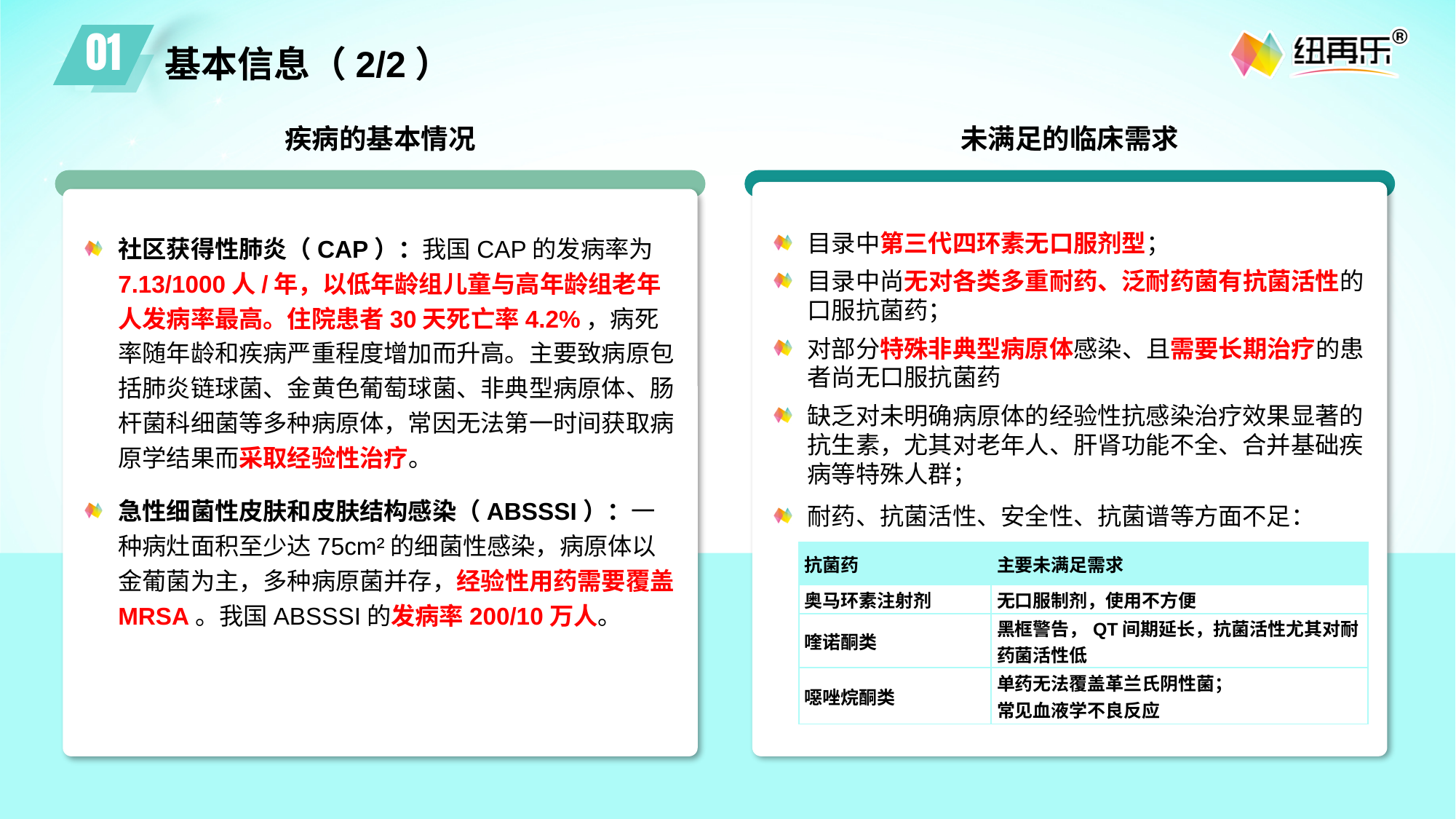

01

基本信息（2/2）
疾病的基本情况

社区获得性肺炎（CAP）：我国CAP的发病率为7.13/1000人/年，以低年龄组儿童与高年龄组老年人发病率最高。住院患者30天死亡率4.2%，病死率随年龄和疾病严重程度增加而升高。主要致病原包括肺炎链球菌、金黄色葡萄球菌、非典型病原体、肠杆菌科细菌等多种病原体，常因无法第一时间获取病原学结果而采取经验性治疗。
急性细菌性皮肤和皮肤结构感染（ABSSSI）：一种病灶面积至少达75cm²的细菌性感染，病原体以金葡菌为主，多种病原菌并存，经验性用药需要覆盖MRSA。我国ABSSSI的发病率200/10万人。
未满足的临床需求

目录中第三代四环素无口服剂型；
目录中尚无对各类多重耐药、泛耐药菌有抗菌活性的口服抗菌药；
对部分特殊非典型病原体感染、且需要长期治疗的患者尚无口服抗菌药
缺乏对未明确病原体的经验性抗感染治疗效果显著的抗生素，尤其对老年人、肝肾功能不全、合并基础疾病等特殊人群；
耐药、抗菌活性、安全性、抗菌谱等方面不足：
| 抗菌药 | 主要未满足需求 |
| --- | --- |
| 奥马环素注射剂 | 无口服制剂，使用不方便 |
| 喹诺酮类 | 黑框警告，QT间期延长，抗菌活性尤其对耐药菌活性低 |
| 噁唑烷酮类 | 单药无法覆盖革兰氏阴性菌； 常见血液学不良反应 |